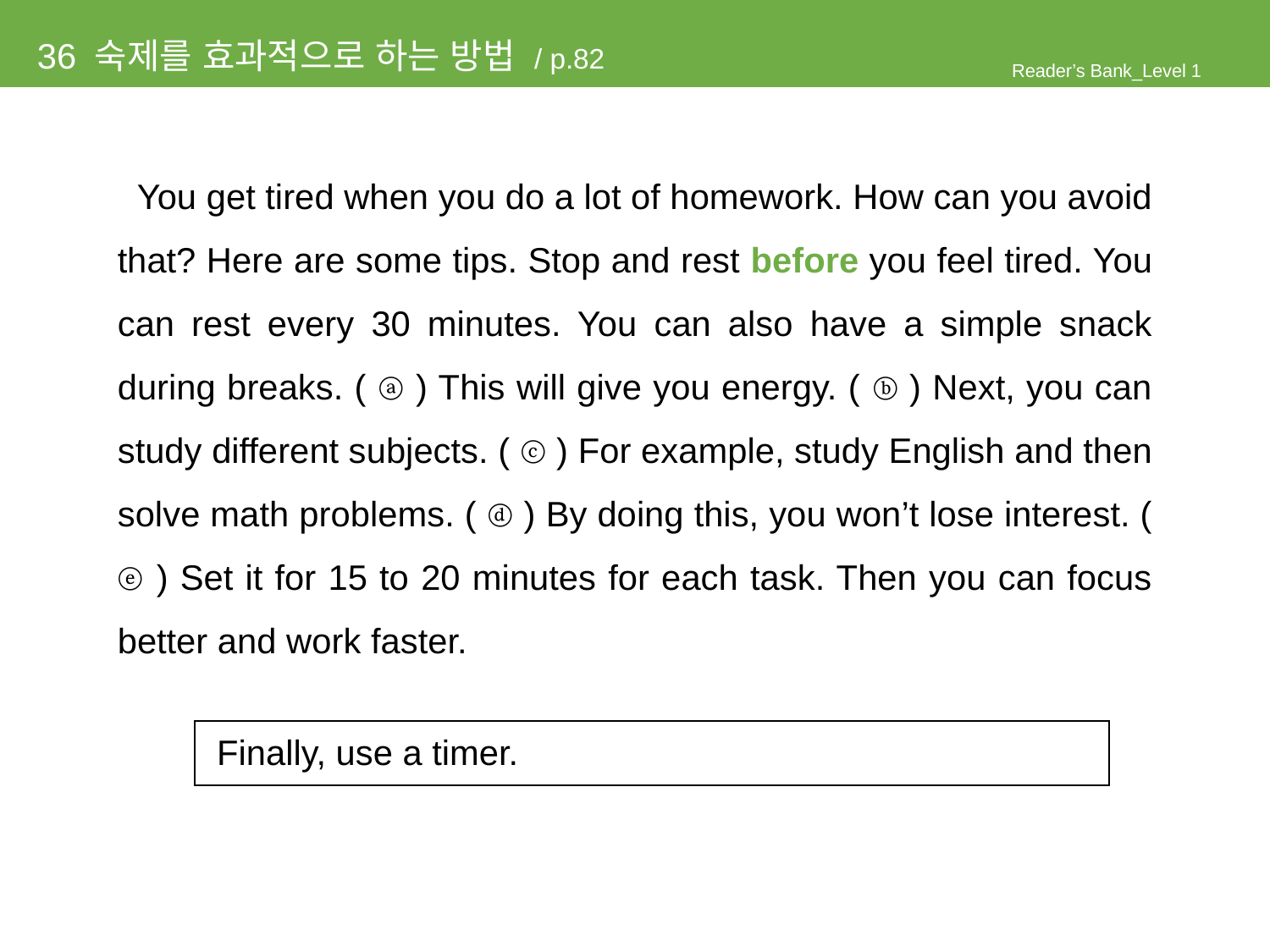

# 36 숙제를 효과적으로 하는 방법 / p.82
Reader’s Bank_Level 1

  You get tired when you do a lot of homework. How can you avoid that? Here are some tips. Stop and rest before you feel tired. You can rest every 30 minutes. You can also have a simple snack during breaks. ( ⓐ ) This will give you energy. ( ⓑ ) Next, you can study different subjects. ( ⓒ ) For example, study English and then solve math problems. ( ⓓ ) By doing this, you won’t lose interest. ( ⓔ ) Set it for 15 to 20 minutes for each task. Then you can focus better and work faster.
| Finally, use a timer. |
| --- |